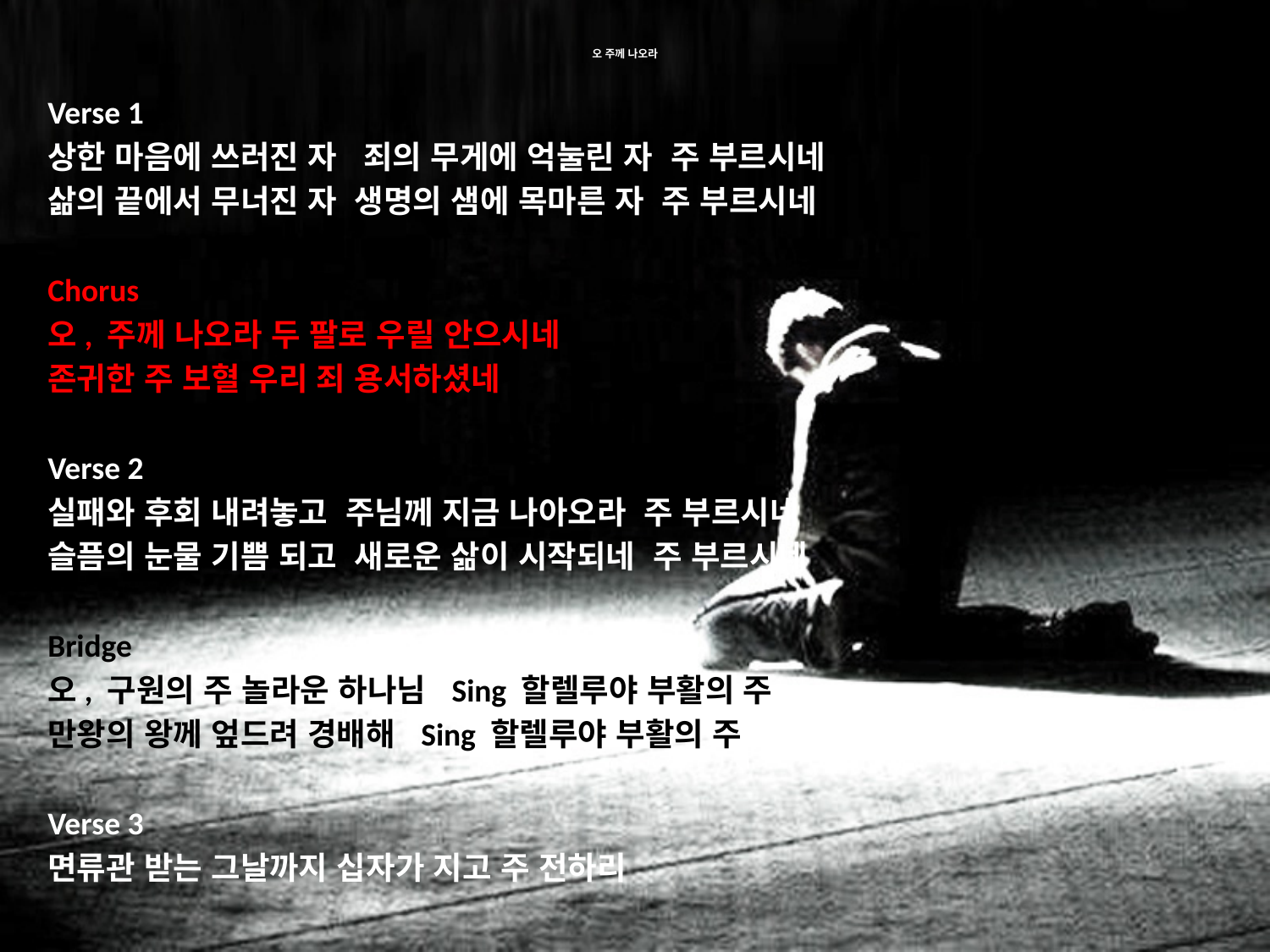

# 오 주께 나오라
Verse 1
상한 마음에 쓰러진 자   죄의 무게에 억눌린 자  주 부르시네
삶의 끝에서 무너진 자  생명의 샘에 목마른 자  주 부르시네

Chorus
오, 주께 나오라 두 팔로 우릴 안으시네
존귀한 주 보혈 우리 죄 용서하셨네

Verse 2
실패와 후회 내려놓고  주님께 지금 나아오라  주 부르시네
슬픔의 눈물 기쁨 되고  새로운 삶이 시작되네  주 부르시네

Bridge
오, 구원의 주 놀라운 하나님  Sing 할렐루야 부활의 주
만왕의 왕께 엎드려 경배해  Sing 할렐루야 부활의 주

Verse 3
면류관 받는 그날까지 십자가 지고 주 전하리